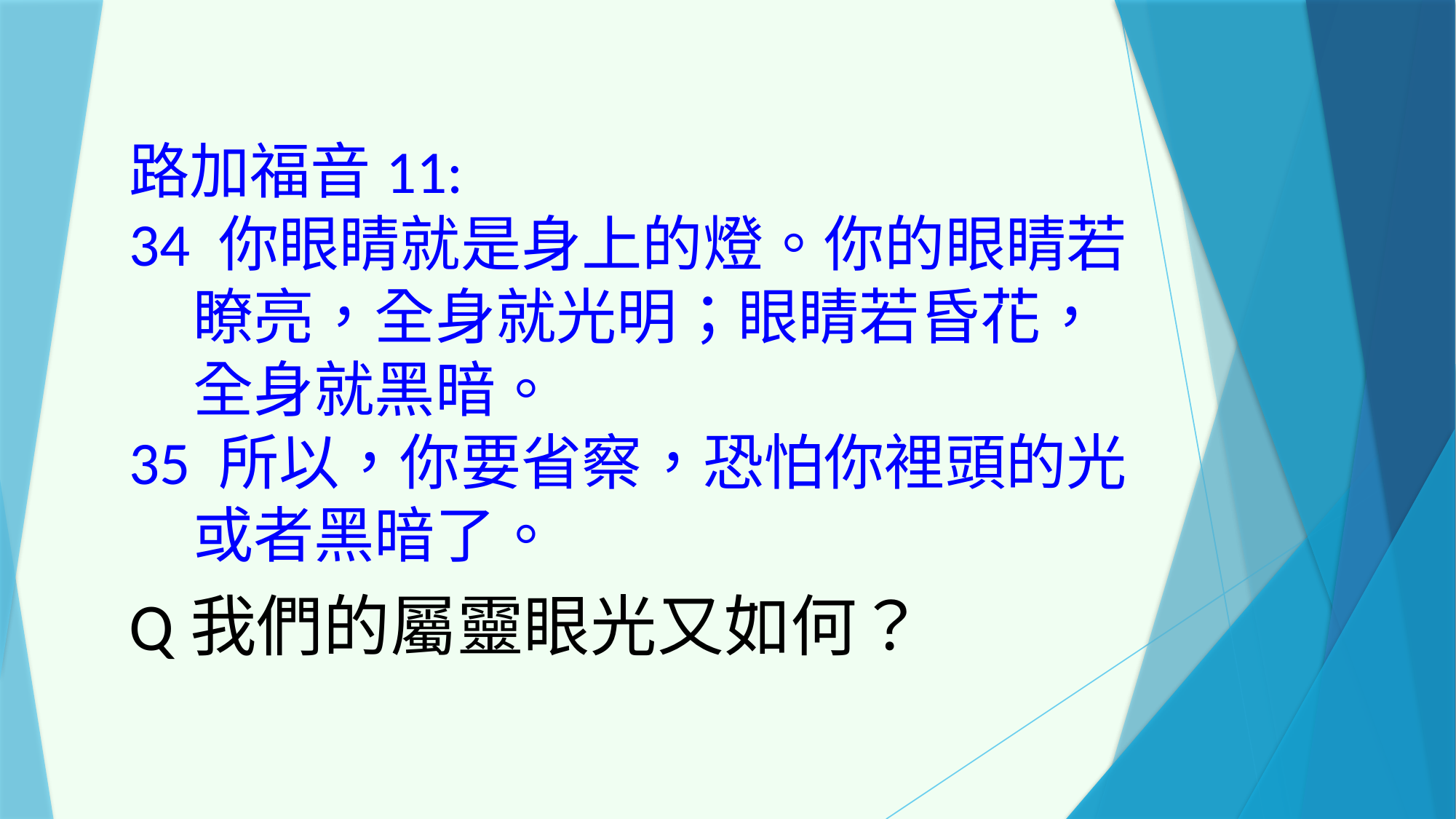

路加福音11:
34 你眼睛就是身上的燈。你的眼睛若瞭亮，全身就光明；眼睛若昏花，全身就黑暗。
35 所以，你要省察，恐怕你裡頭的光或者黑暗了。
Q我們的屬靈眼光又如何？